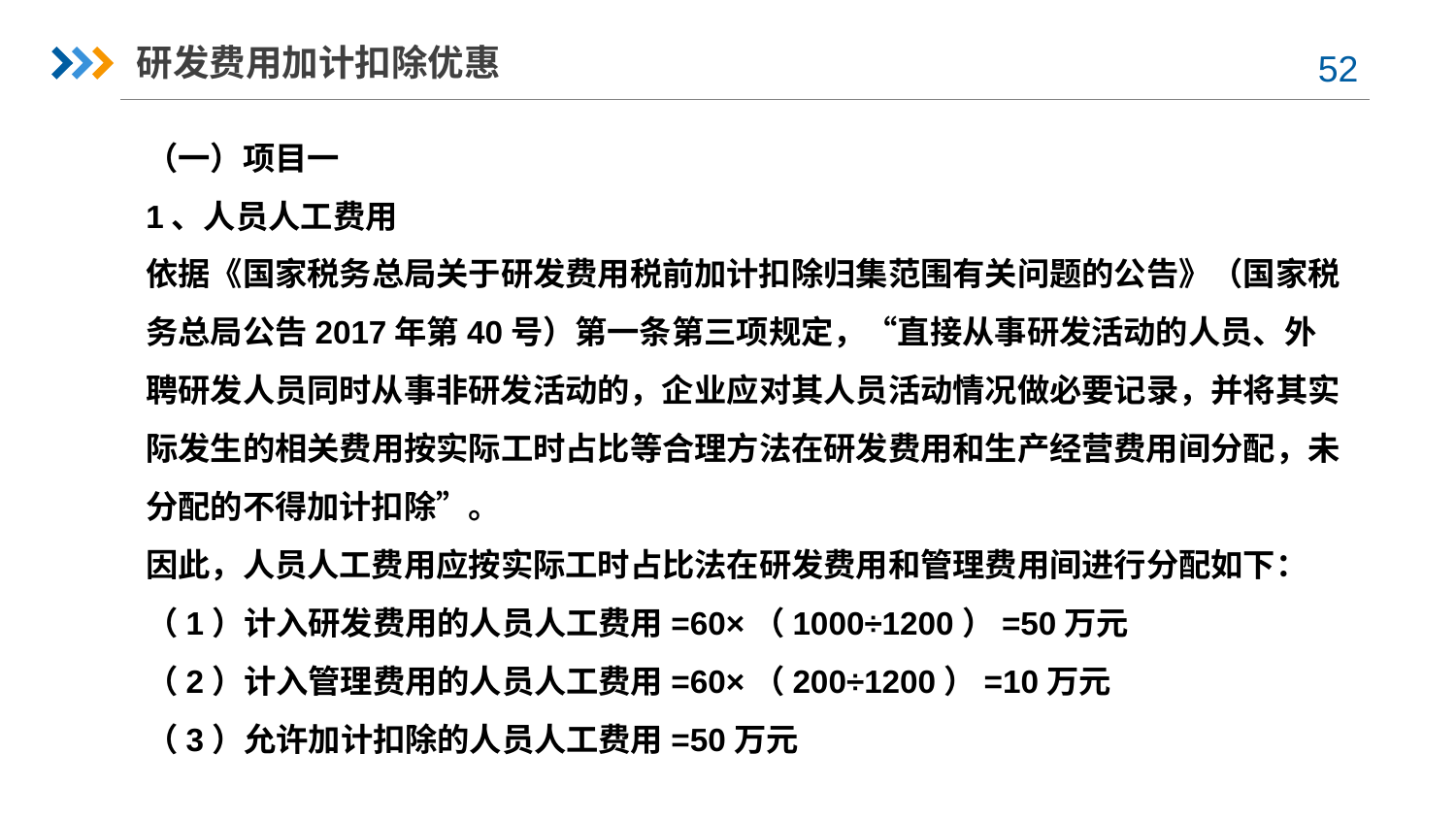

研发费用加计扣除优惠
（一）项目一
1、人员人工费用
依据《国家税务总局关于研发费用税前加计扣除归集范围有关问题的公告》（国家税务总局公告2017年第40号）第一条第三项规定，“直接从事研发活动的人员、外聘研发人员同时从事非研发活动的，企业应对其人员活动情况做必要记录，并将其实际发生的相关费用按实际工时占比等合理方法在研发费用和生产经营费用间分配，未分配的不得加计扣除”。
因此，人员人工费用应按实际工时占比法在研发费用和管理费用间进行分配如下：
（1）计入研发费用的人员人工费用=60×（1000÷1200）=50万元
（2）计入管理费用的人员人工费用=60×（200÷1200）=10万元
（3）允许加计扣除的人员人工费用=50万元